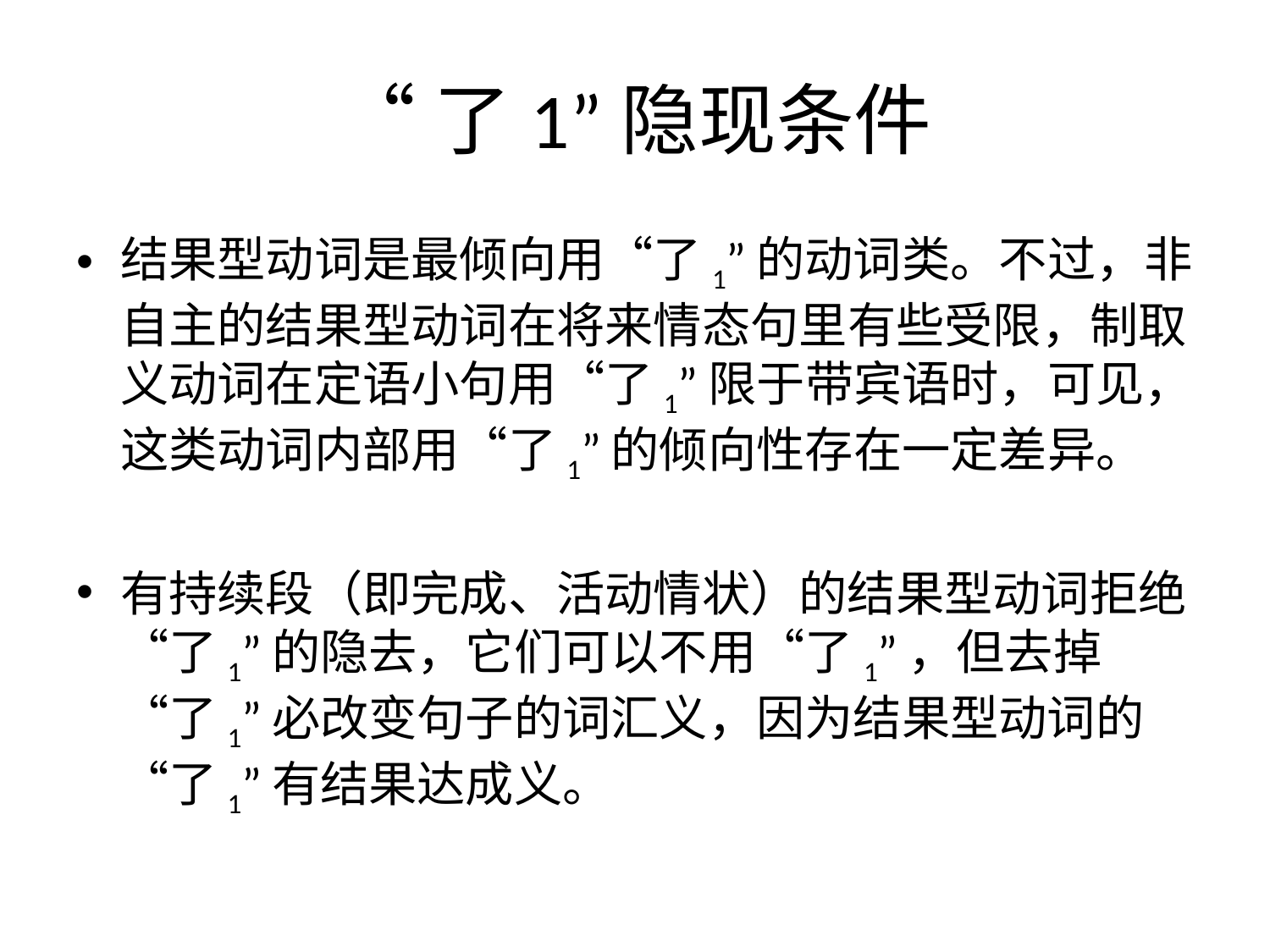

# “了1”隐现条件
结果型动词是最倾向用“了1”的动词类。不过，非自主的结果型动词在将来情态句里有些受限，制取义动词在定语小句用“了1”限于带宾语时，可见，这类动词内部用“了1”的倾向性存在一定差异。

有持续段（即完成、活动情状）的结果型动词拒绝“了1”的隐去，它们可以不用“了1”，但去掉“了1”必改变句子的词汇义，因为结果型动词的“了1”有结果达成义。